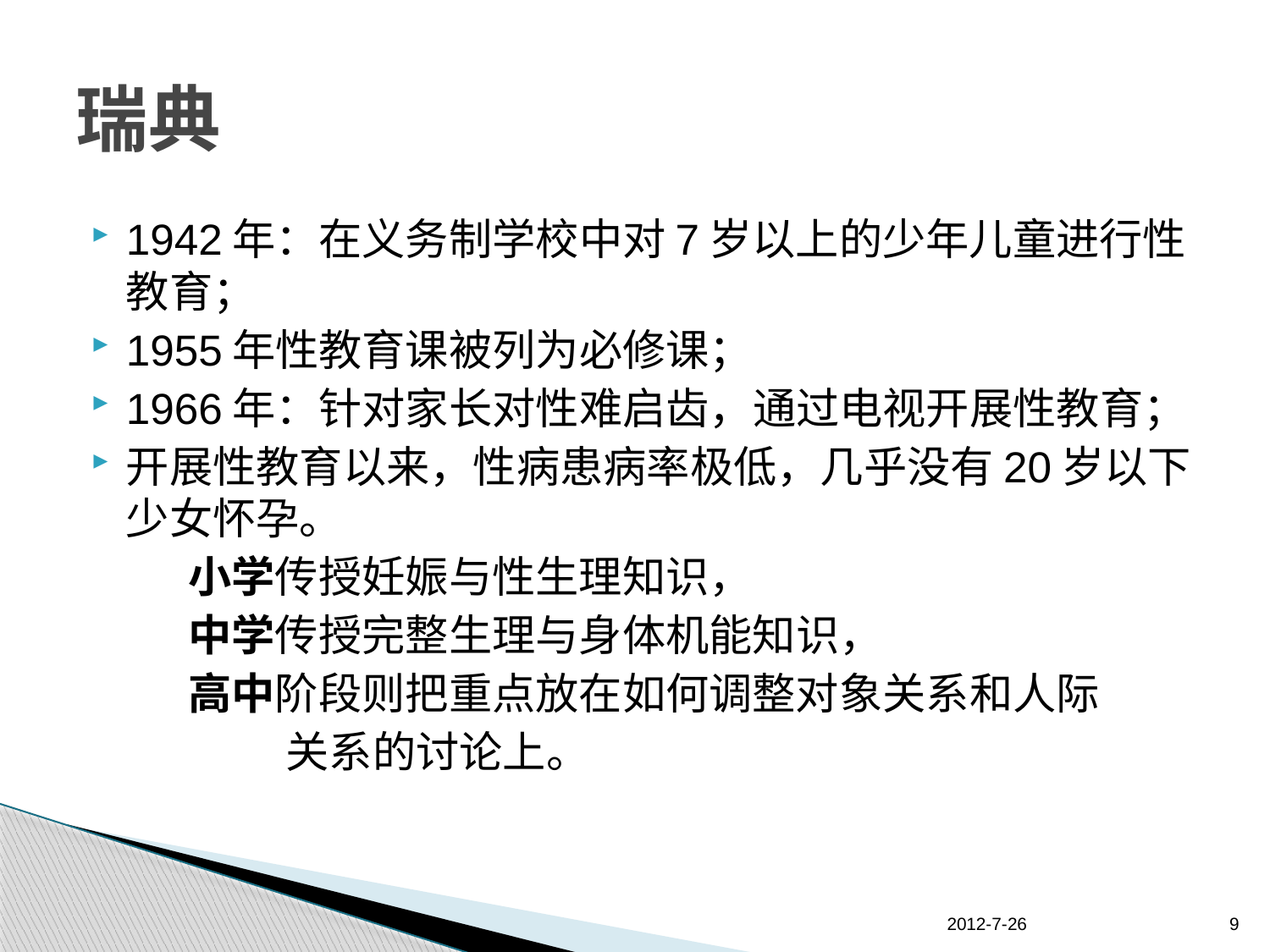

# 瑞典
1942年：在义务制学校中对7岁以上的少年儿童进行性教育；
1955年性教育课被列为必修课；
1966年：针对家长对性难启齿，通过电视开展性教育；
开展性教育以来，性病患病率极低，几乎没有20岁以下少女怀孕。
         小学传授妊娠与性生理知识，
         中学传授完整生理与身体机能知识，
         高中阶段则把重点放在如何调整对象关系和人际
                   关系的讨论上。

2012-7-26
9